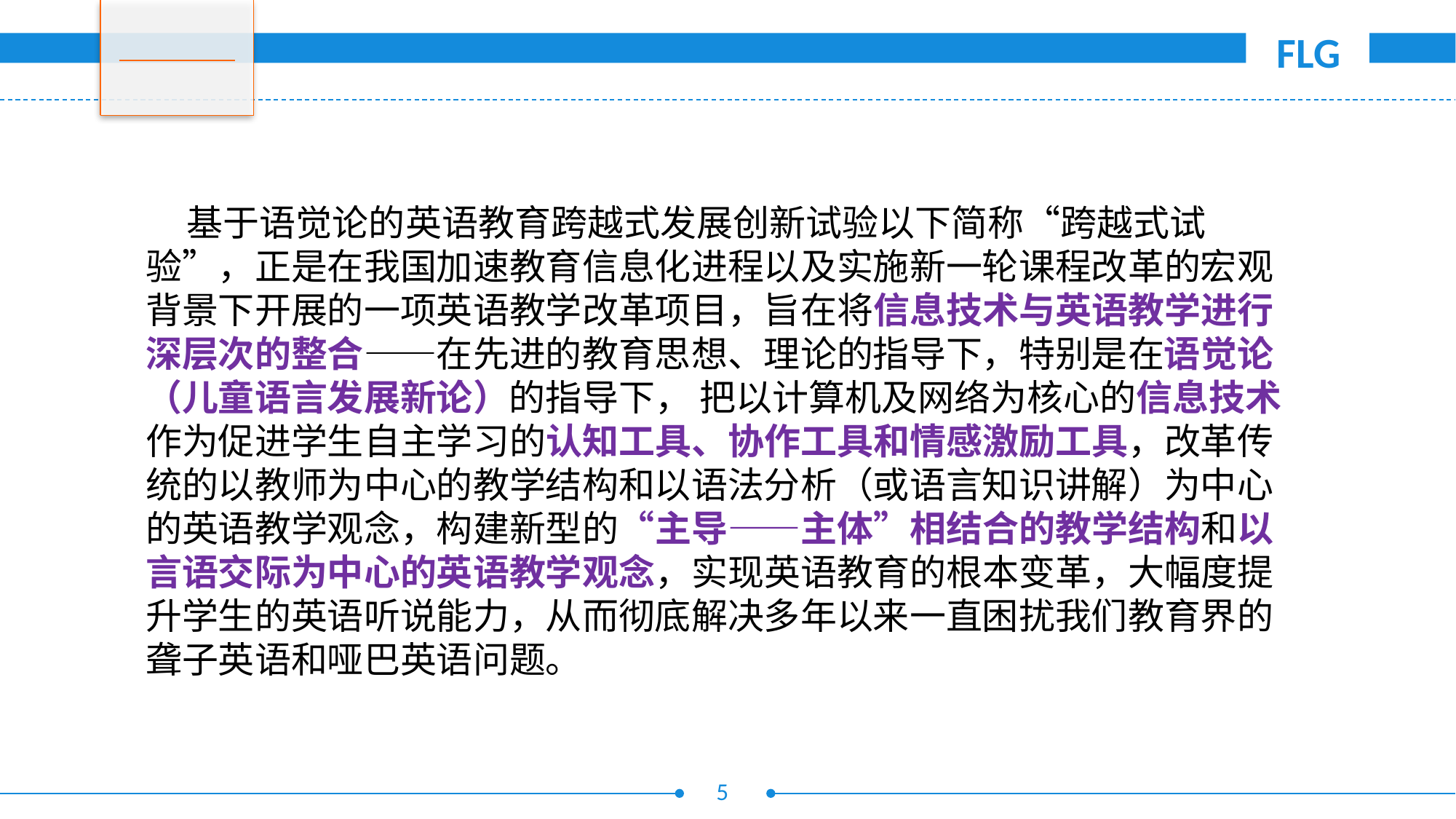

基于语觉论的英语教育跨越式发展创新试验以下简称“跨越式试验”，正是在我国加速教育信息化进程以及实施新一轮课程改革的宏观背景下开展的一项英语教学改革项目，旨在将信息技术与英语教学进行深层次的整合——在先进的教育思想、理论的指导下，特别是在语觉论（儿童语言发展新论）的指导下， 把以计算机及网络为核心的信息技术作为促进学生自主学习的认知工具、协作工具和情感激励工具，改革传统的以教师为中心的教学结构和以语法分析（或语言知识讲解）为中心的英语教学观念，构建新型的“主导——主体”相结合的教学结构和以言语交际为中心的英语教学观念，实现英语教育的根本变革，大幅度提升学生的英语听说能力，从而彻底解决多年以来一直困扰我们教育界的聋子英语和哑巴英语问题。